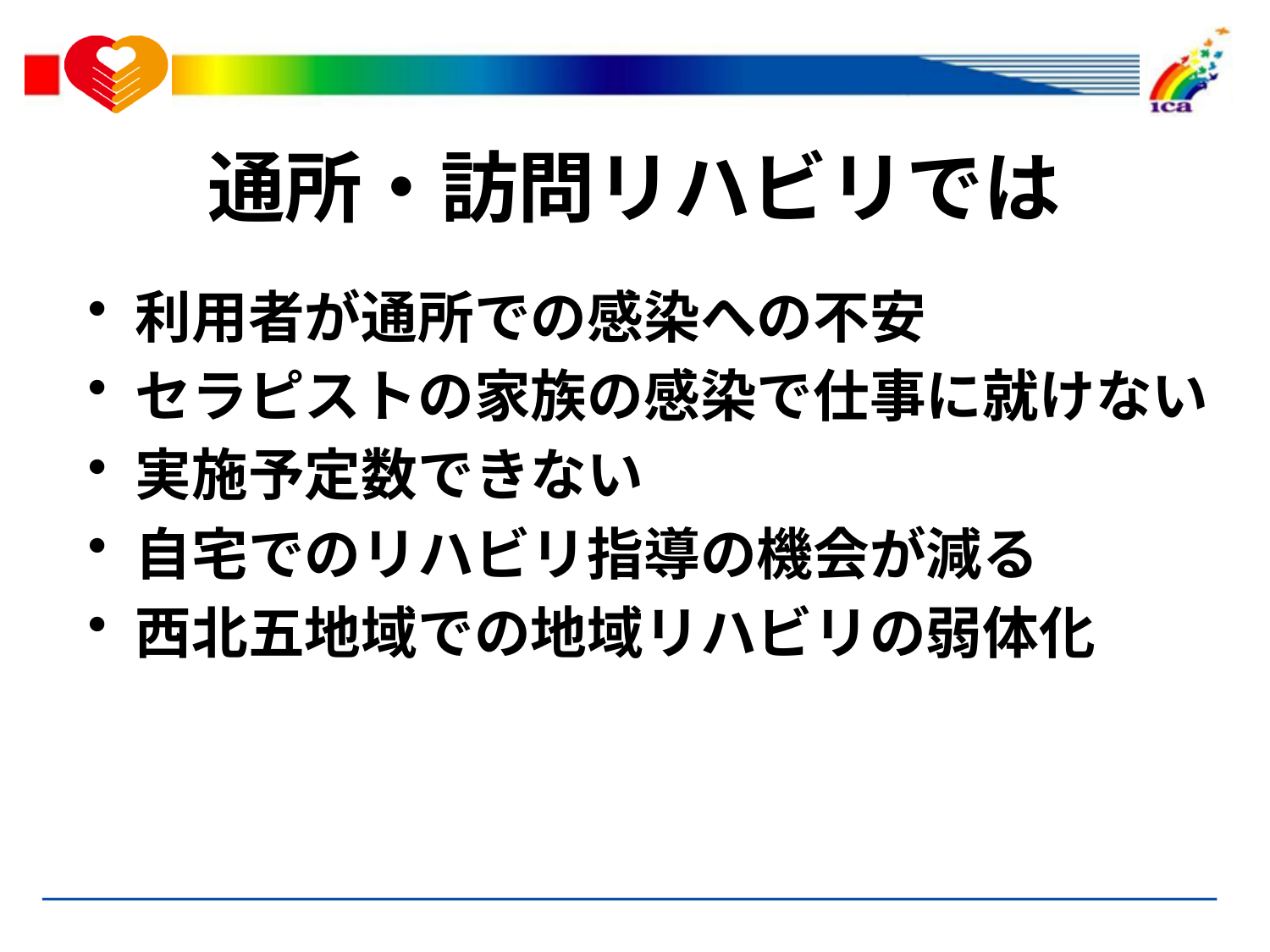

# 通所・訪問リハビリでは
利用者が通所での感染への不安
セラピストの家族の感染で仕事に就けない
実施予定数できない
自宅でのリハビリ指導の機会が減る
西北五地域での地域リハビリの弱体化